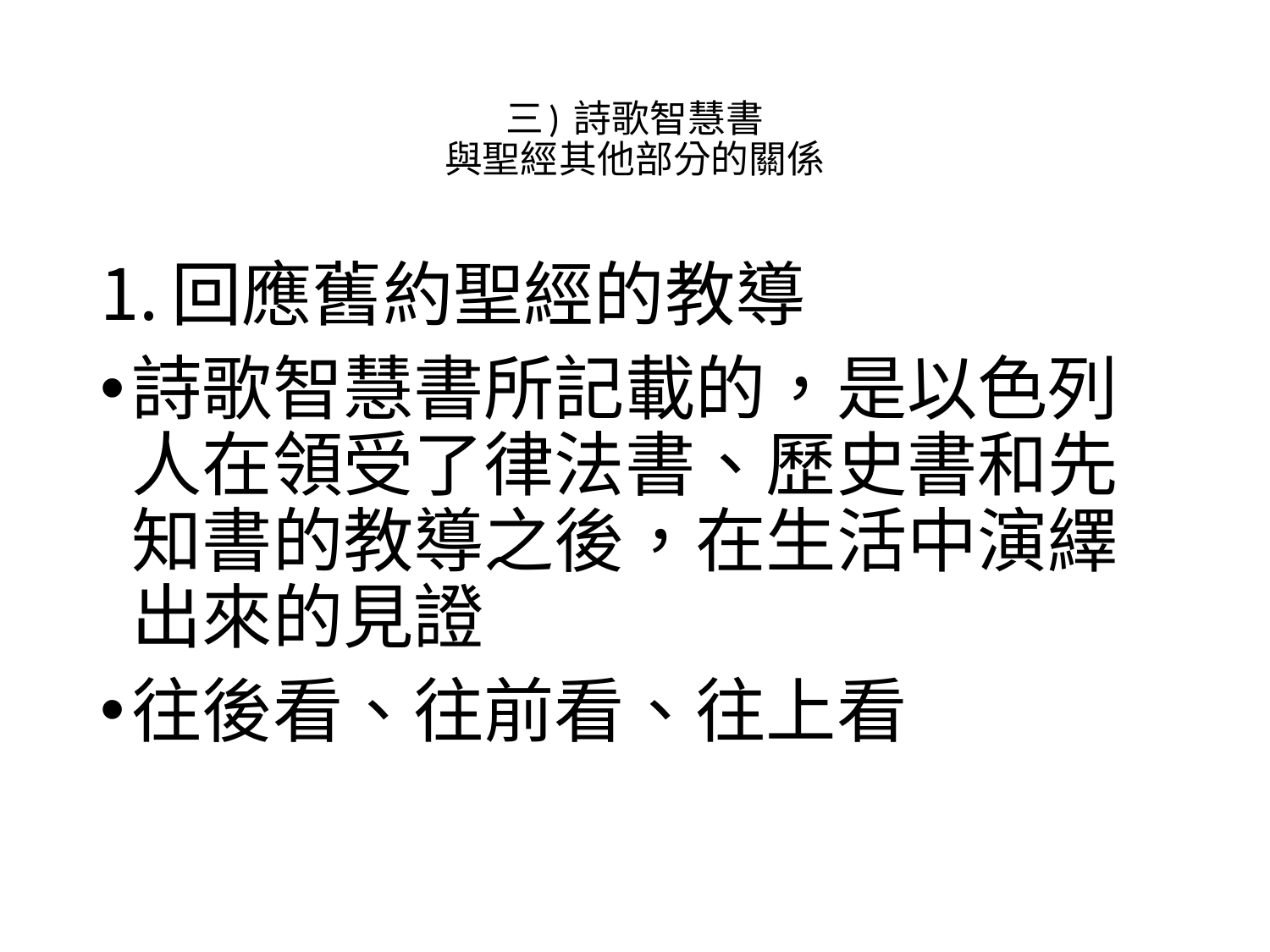

# 三) 詩歌智慧書 與聖經其他部分的關係
回應舊約聖經的教導
詩歌智慧書所記載的，是以色列人在領受了律法書、歷史書和先知書的教導之後，在生活中演繹出來的見證
往後看、往前看、往上看